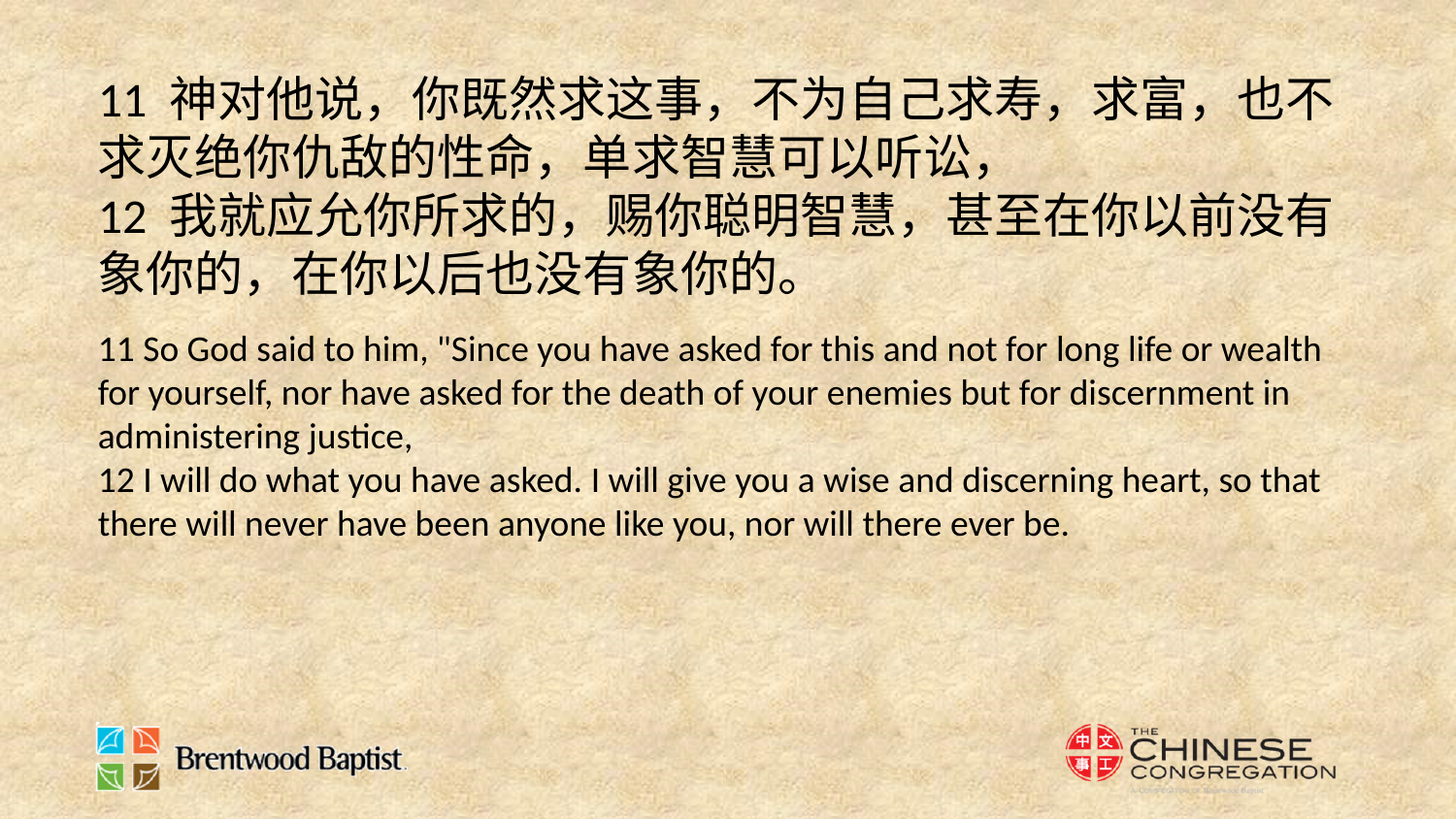

11 神对他说，你既然求这事，不为自己求寿，求富，也不求灭绝你仇敌的性命，单求智慧可以听讼，
12 我就应允你所求的，赐你聪明智慧，甚至在你以前没有象你的，在你以后也没有象你的。

11 So God said to him, "Since you have asked for this and not for long life or wealth for yourself, nor have asked for the death of your enemies but for discernment in administering justice,
12 I will do what you have asked. I will give you a wise and discerning heart, so that there will never have been anyone like you, nor will there ever be.